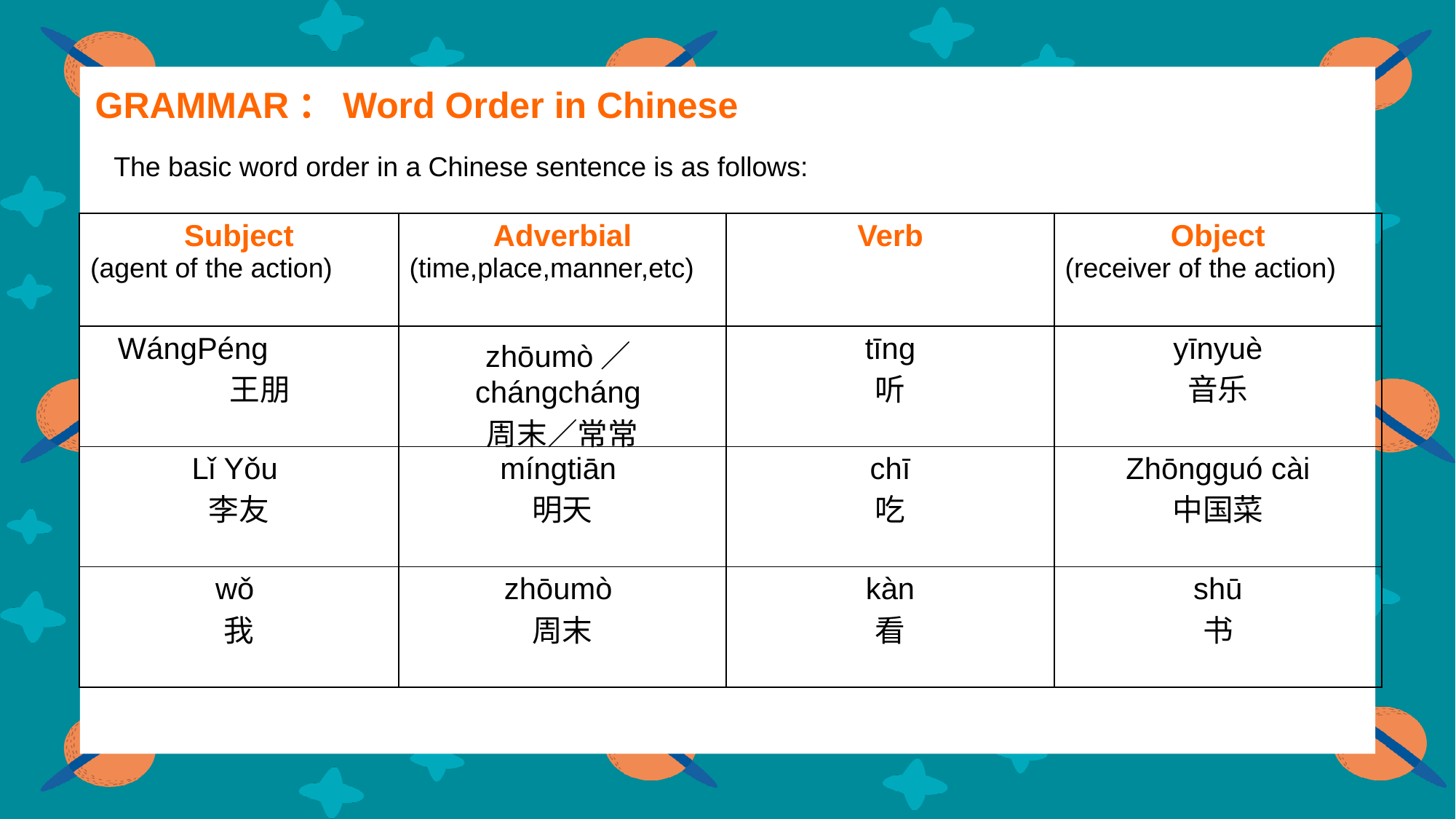

GRAMMAR：Word Order in Chinese
The basic word order in a Chinese sentence is as follows:
| Subject (agent of the action) | Adverbial (time,place,manner,etc) | Verb | Object (receiver of the action) |
| --- | --- | --- | --- |
| WángPéng 王朋 | zhōumò／chángcháng 周末／常常 | tīng 听 | yīnyuè 音乐 |
| Lǐ Yǒu 李友 | míngtiān 明天 | chī 吃 | Zhōngguó cài 中国菜 |
| wǒ 我 | zhōumò 周末 | kàn 看 | shū 书 |